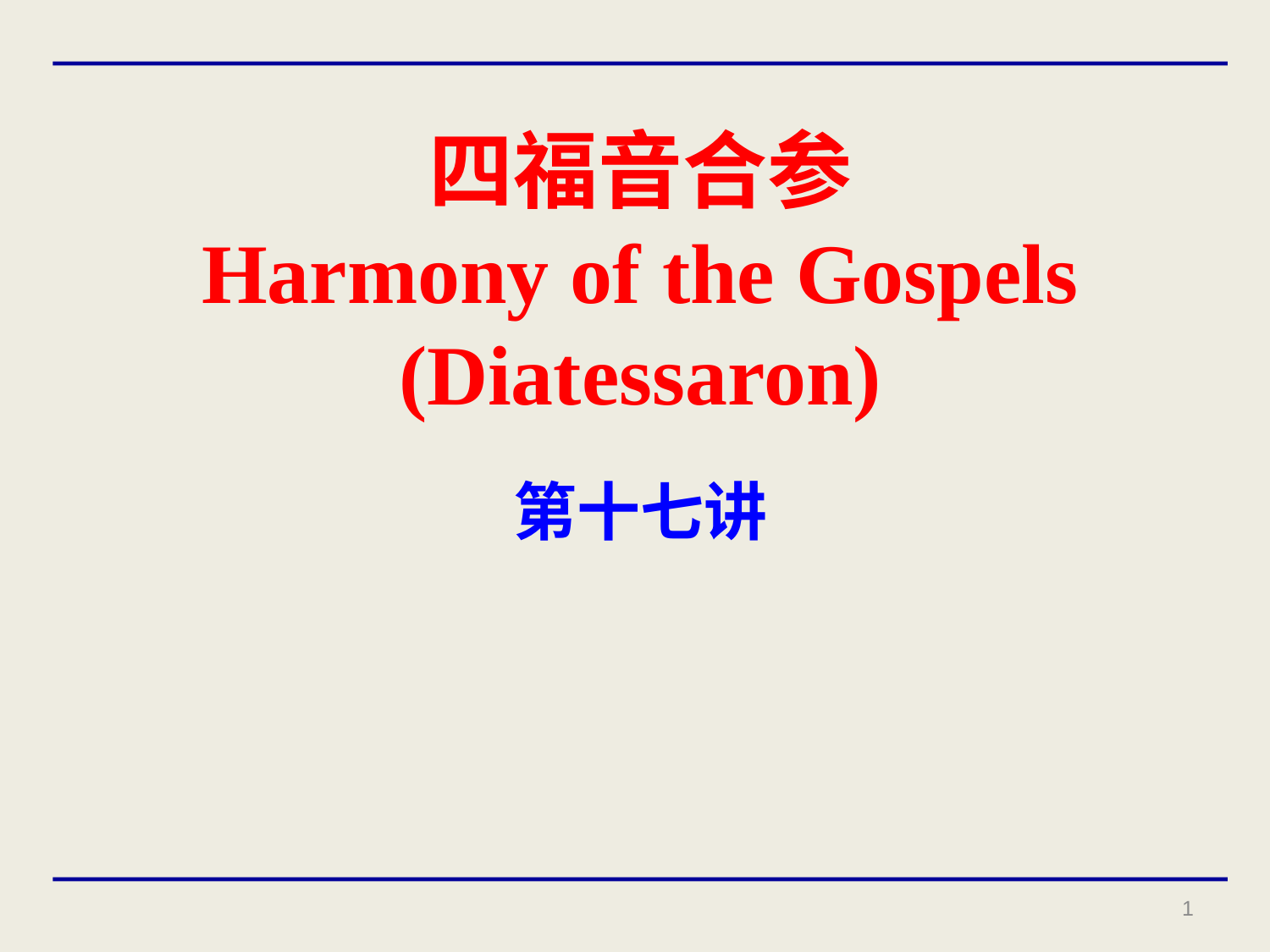

# 四福音合参 Harmony of the Gospels (Diatessaron)
第十七讲

1